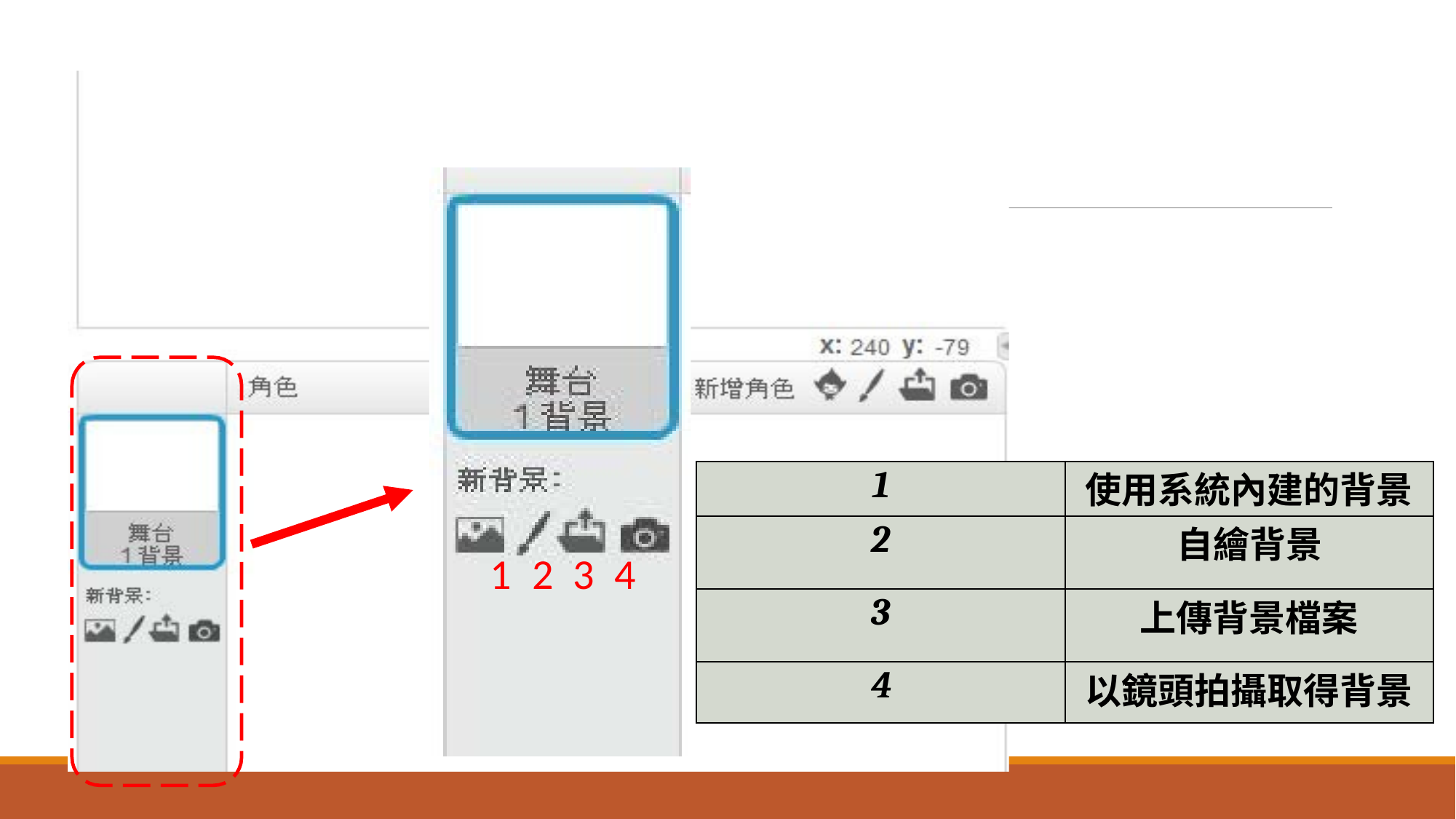

| 1 | 使用系統內建的背景 |
| --- | --- |
| 2 | 自繪背景 |
| 3 | 上傳背景檔案 |
| 4 | 以鏡頭拍攝取得背景 |

1	2	3	4